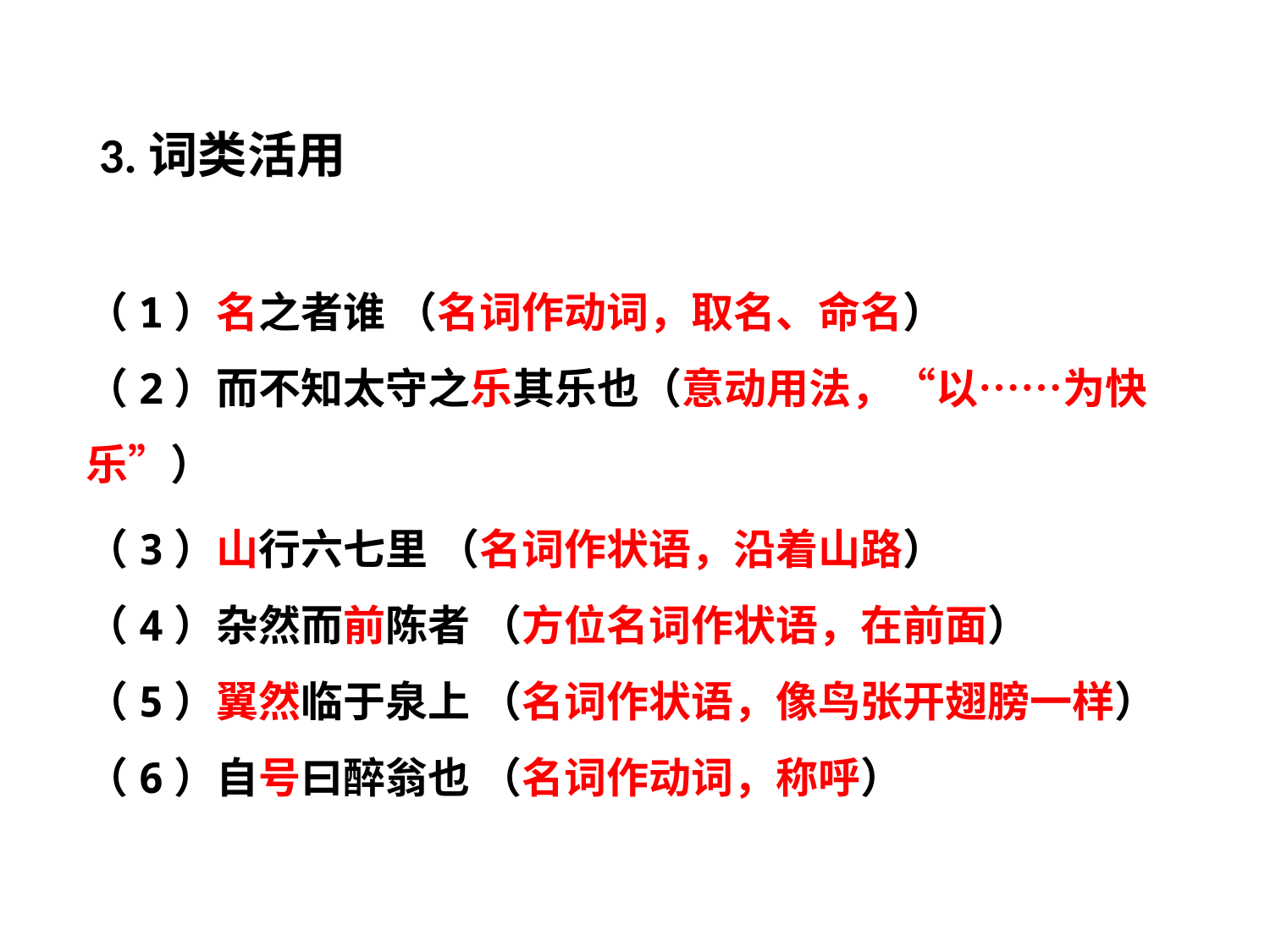

3.词类活用
（1）名之者谁 （名词作动词，取名、命名）
（2）而不知太守之乐其乐也（意动用法，“以……为快乐”）
（3）山行六七里 （名词作状语，沿着山路）
（4）杂然而前陈者 （方位名词作状语，在前面）
（5）翼然临于泉上 （名词作状语，像鸟张开翅膀一样）
（6）自号曰醉翁也 （名词作动词，称呼）